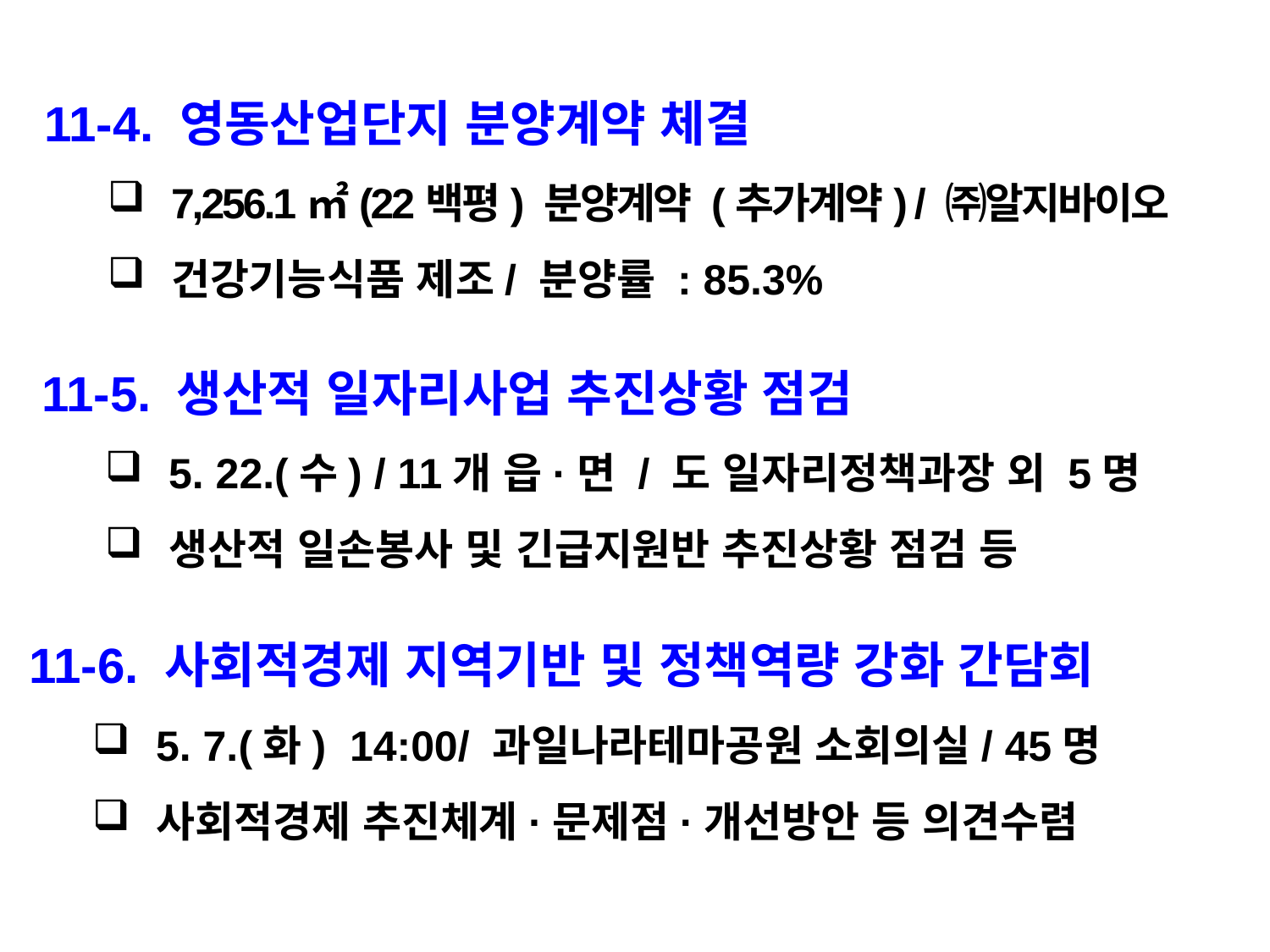

11-4. 영동산업단지 분양계약 체결
7,256.1㎡(22백평) 분양계약 (추가계약) / ㈜알지바이오
건강기능식품 제조/ 분양률 : 85.3%
11-5. 생산적 일자리사업 추진상황 점검
5. 22.(수) / 11개 읍·면 / 도 일자리정책과장 외 5명
생산적 일손봉사 및 긴급지원반 추진상황 점검 등
11-6. 사회적경제 지역기반 및 정책역량 강화 간담회
5. 7.(화)  14:00/ 과일나라테마공원 소회의실/ 45명
사회적경제 추진체계·문제점·개선방안 등 의견수렴